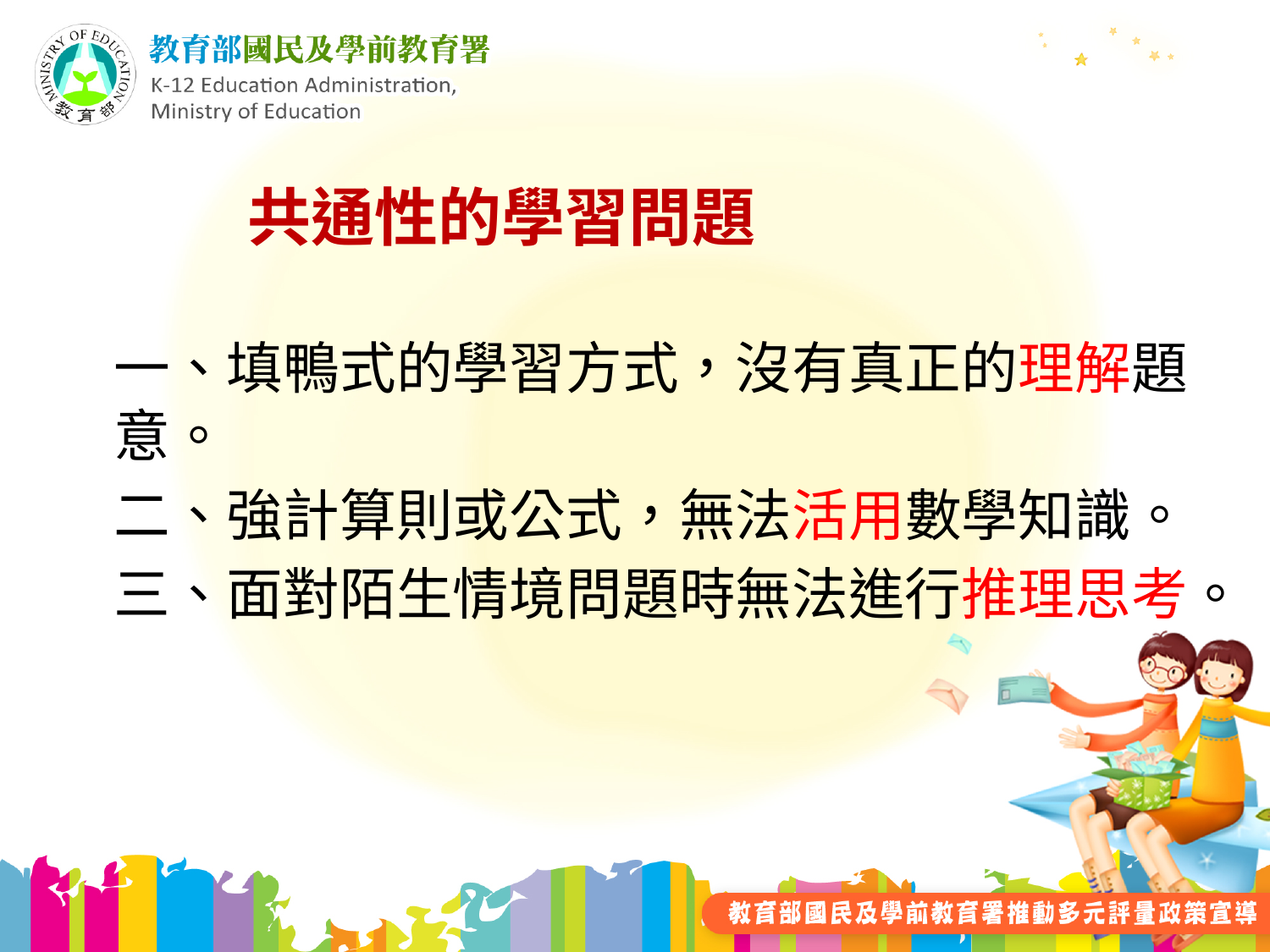

# 共通性的學習問題
一、填鴨式的學習方式，沒有真正的理解題 	意。
二、強計算則或公式，無法活用數學知識。
三、面對陌生情境問題時無法進行推理思考。